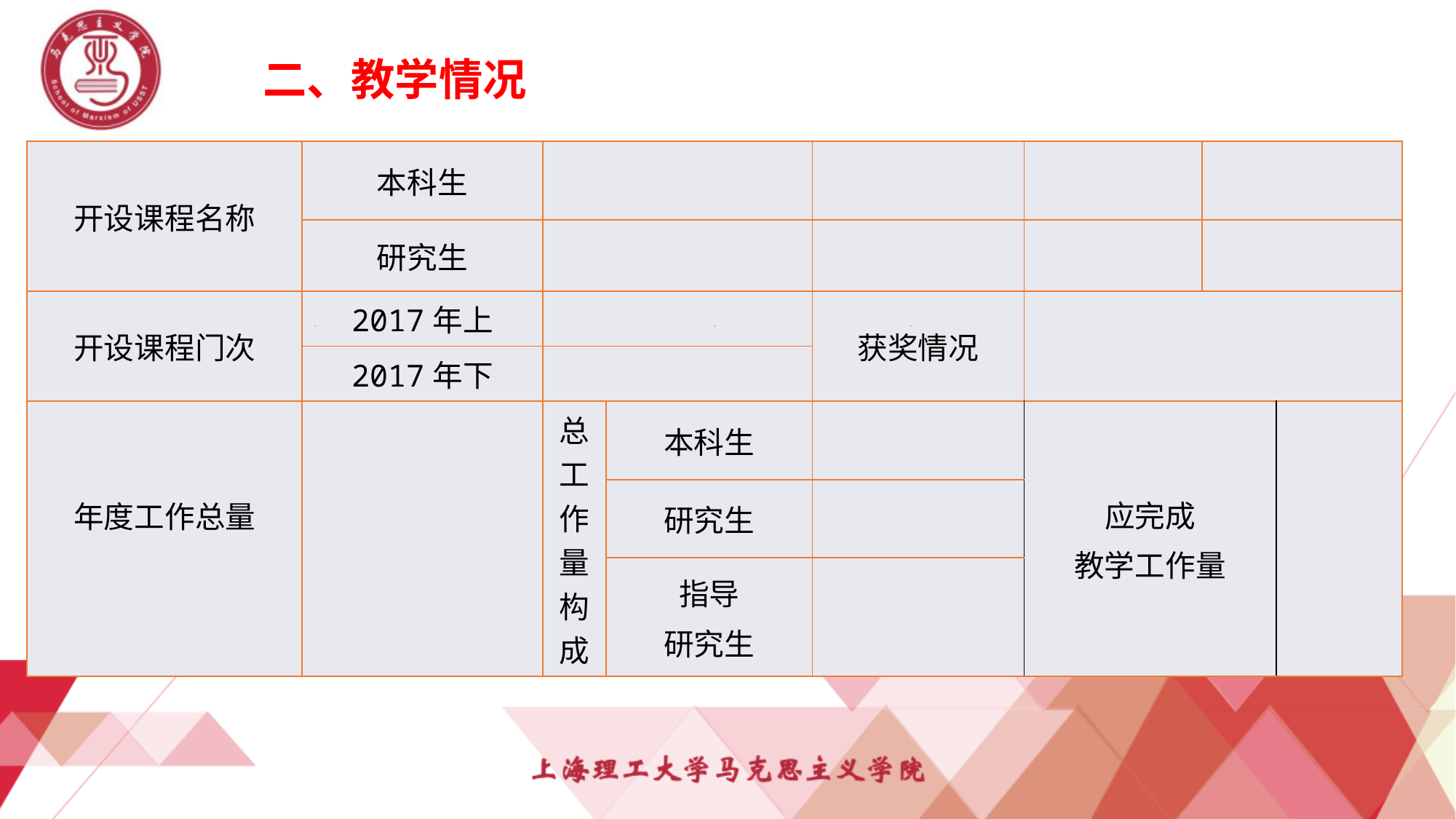

二、教学情况
| 开设课程名称 | 本科生 |  |  |  |  |  |  |
| --- | --- | --- | --- | --- | --- | --- | --- |
|  | 研究生 |  |  |  |  |  |  |
| 开设课程门次 | 2017年上 |  |  | 获奖情况 |  |  |  |
|  | 2017年下 |  |  |  |  |  |  |
| 年度工作总量 |  | 总工作量构成 | 本科生 |  | 应完成 教学工作量 |  |  |
|  |  |  | 研究生 |  |  |  |  |
|  |  |  | 指导 研究生 |  |  |  |  |